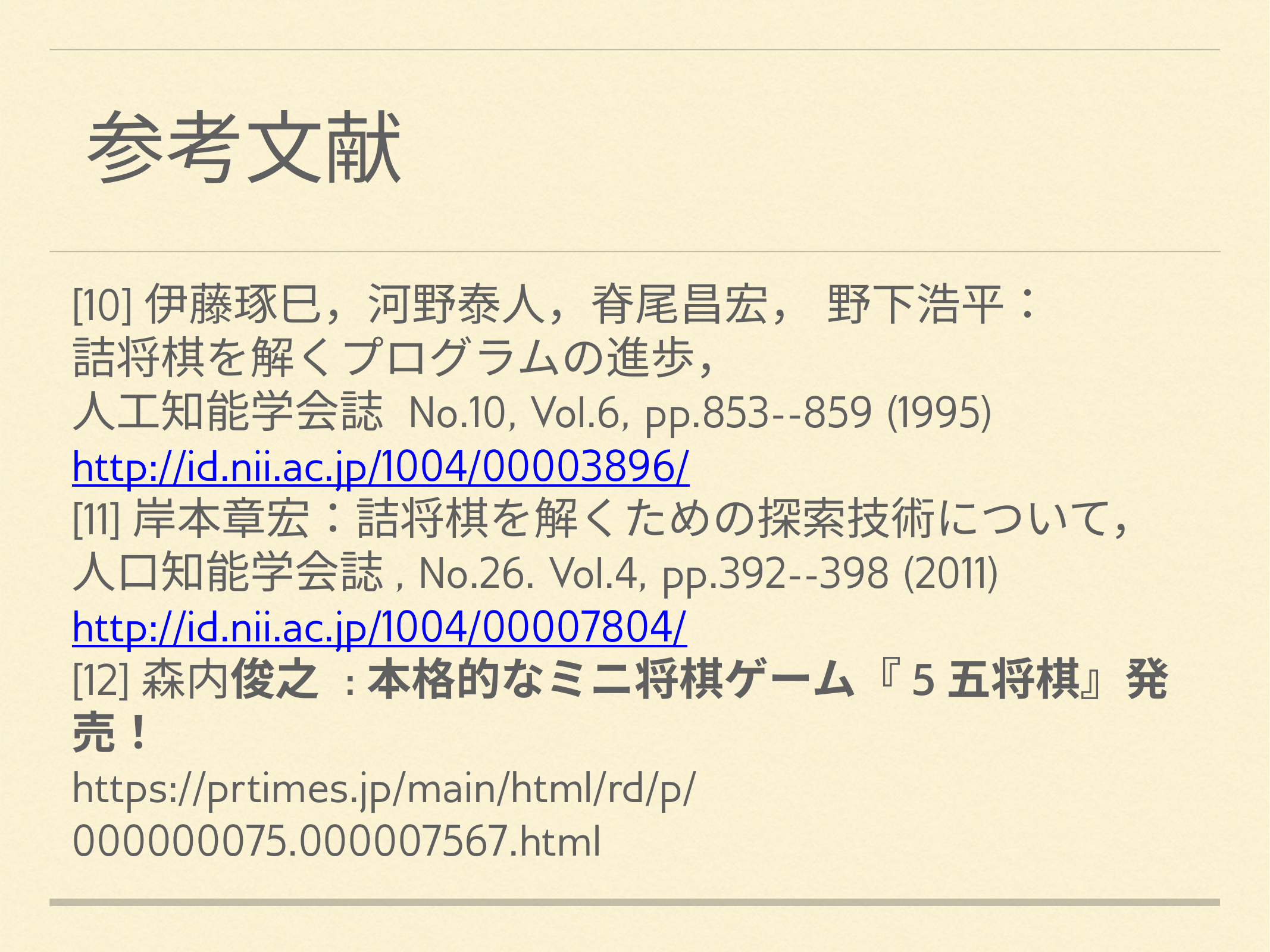

# 参考文献
[10]伊藤琢巳，河野泰人，脊尾昌宏， 野下浩平：
詰将棋を解くプログラムの進歩，
人工知能学会誌 No.10, Vol.6, pp.853--859 (1995)
http://id.nii.ac.jp/1004/00003896/
[11]岸本章宏：詰将棋を解くための探索技術について，
人口知能学会誌, No.26. Vol.4, pp.392--398 (2011)
http://id.nii.ac.jp/1004/00007804/
[12]森内俊之 :本格的なミニ将棋ゲーム『5五将棋』発売！
https://prtimes.jp/main/html/rd/p/000000075.000007567.html